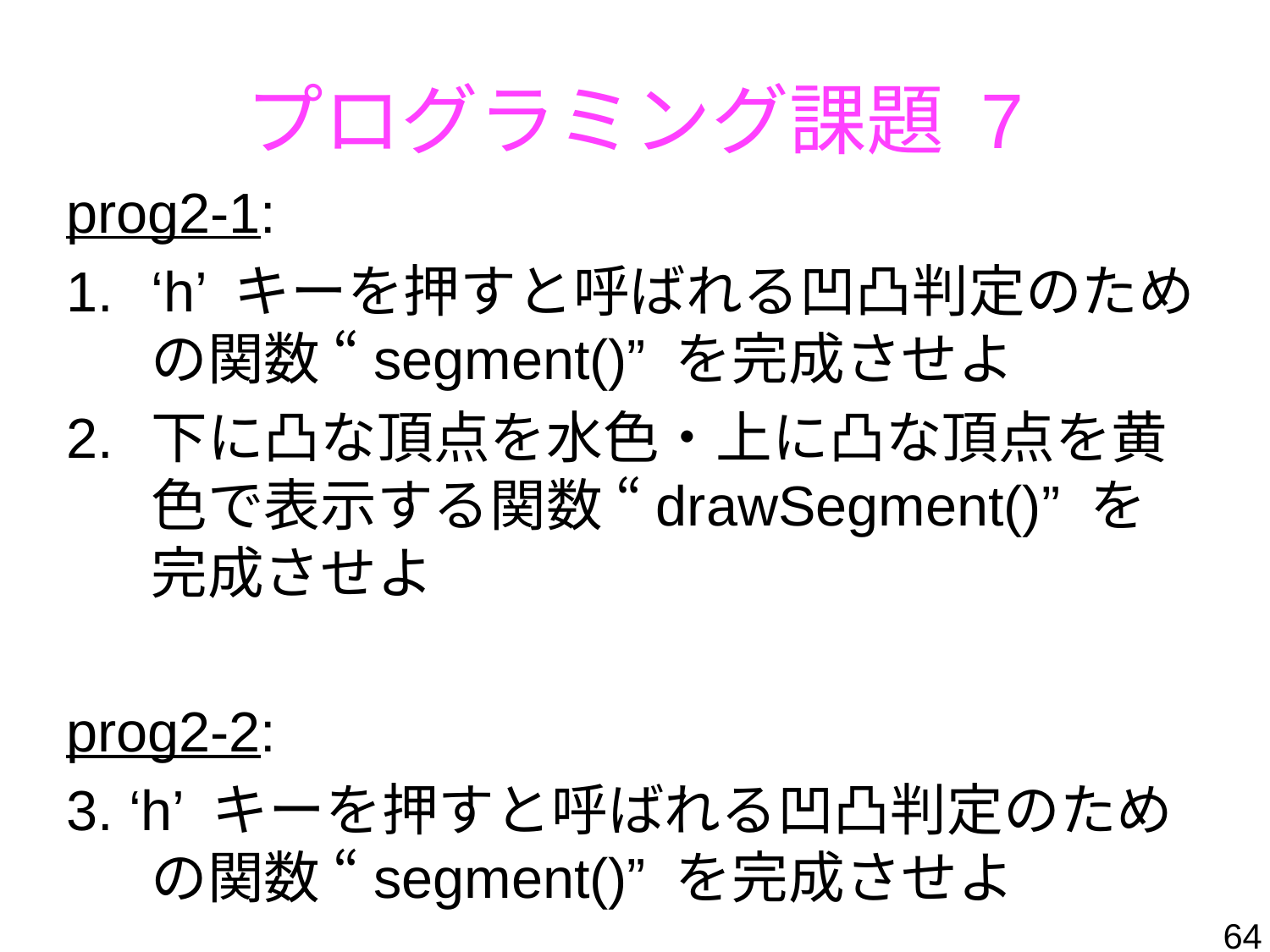

プログラミング課題 7
prog2-1:
‘h’ キーを押すと呼ばれる凹凸判定のための関数 “segment()” を完成させよ
下に凸な頂点を水色・上に凸な頂点を黄色で表示する関数 “drawSegment()” を完成させよ

prog2-2:
3. ‘h’ キーを押すと呼ばれる凹凸判定のための関数 “segment()” を完成させよ

64